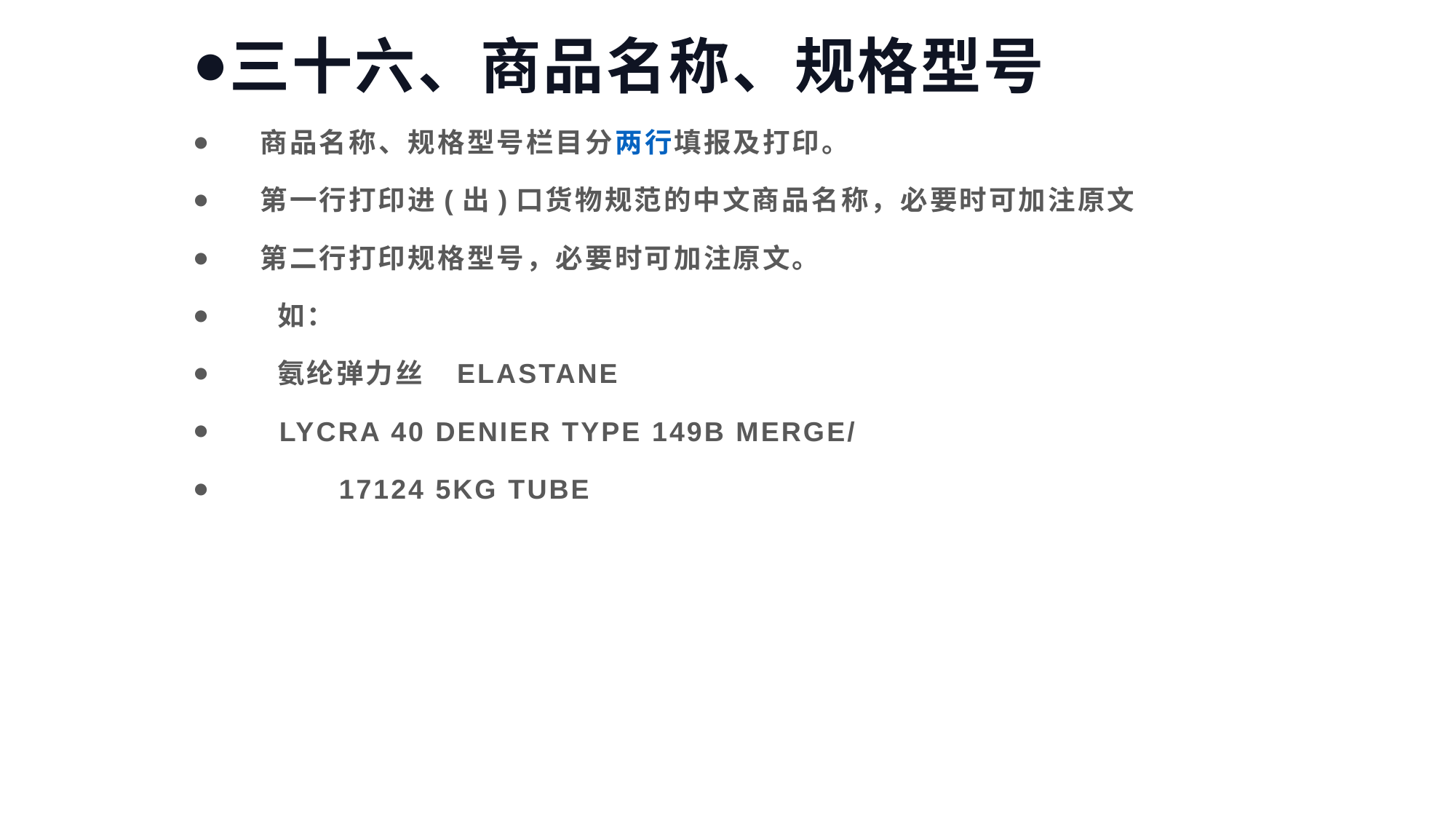

三十六、商品名称、规格型号
    商品名称、规格型号栏目分两行填报及打印。
    第一行打印进(出)口货物规范的中文商品名称，必要时可加注原文
    第二行打印规格型号，必要时可加注原文。
      如：
      氨纶弹力丝   ELASTANE
      LYCRA 40 DENIER TYPE 149B MERGE/
            17124 5KG TUBE